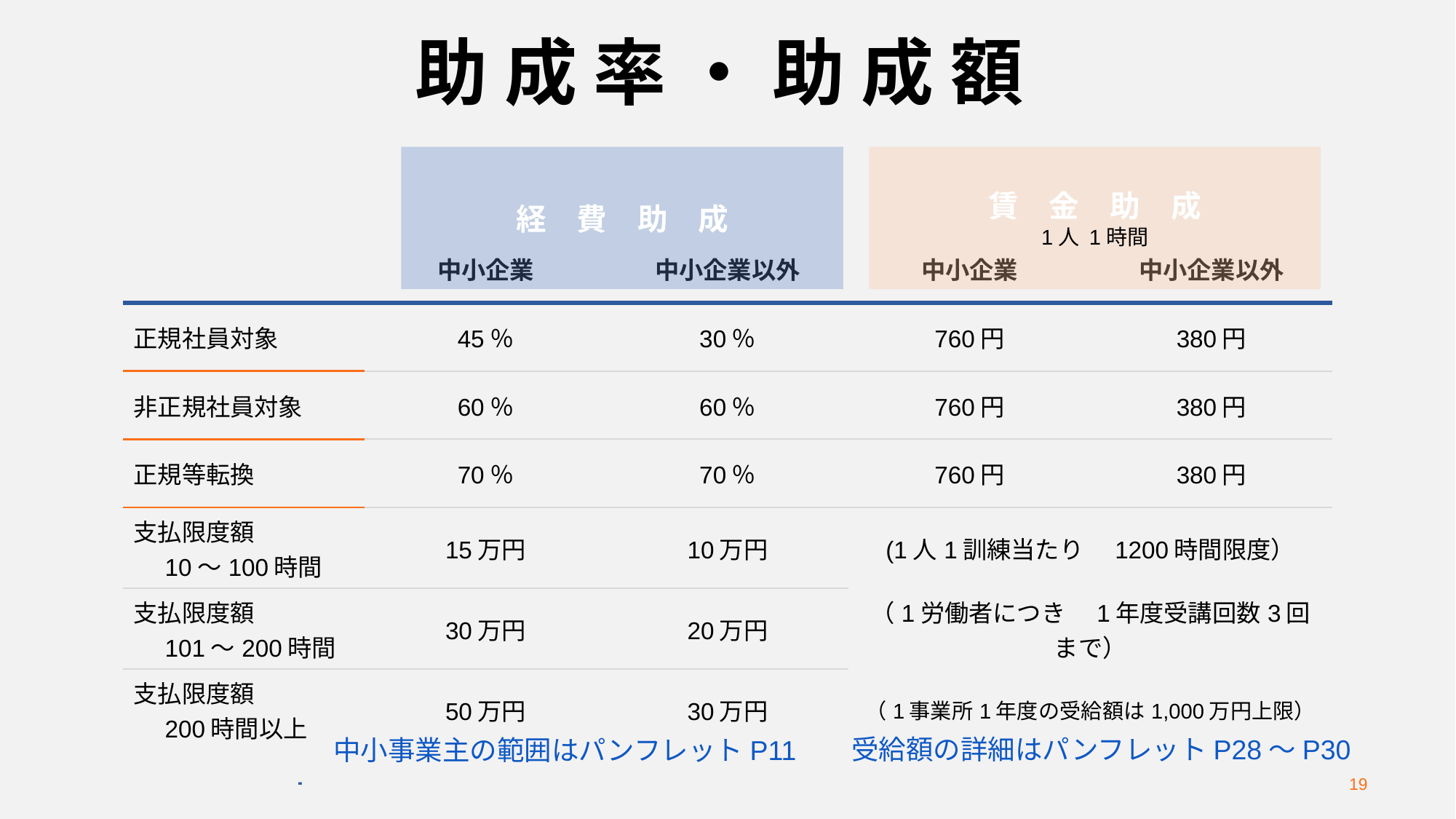

# 助 成 率 ・ 助 成 額
経　費　助　成
賃　金　助　成
1人 1時間
|  | 中小企業 | 中小企業以外 | 中小企業 | 中小企業以外 |
| --- | --- | --- | --- | --- |
| 正規社員対象 | 45％ | 30％ | 760円 | 380円 |
| 非正規社員対象 | 60％ | 60％ | 760円 | 380円 |
| 正規等転換 | 70％ | 70％ | 760円 | 380円 |
| 支払限度額 　10～100時間 | 15万円 | 10万円 | (1人1訓練当たり　1200時間限度） |  |
| 支払限度額 　101～200時間 | 30万円 | 20万円 | （1労働者につき　1年度受講回数3回まで） |  |
| 支払限度額 　200時間以上 | 50万円 | 30万円 | （1事業所1年度の受給額は1,000万円上限） |  |
受給額の詳細はパンフレットP28～P30
中小事業主の範囲はパンフレットP11